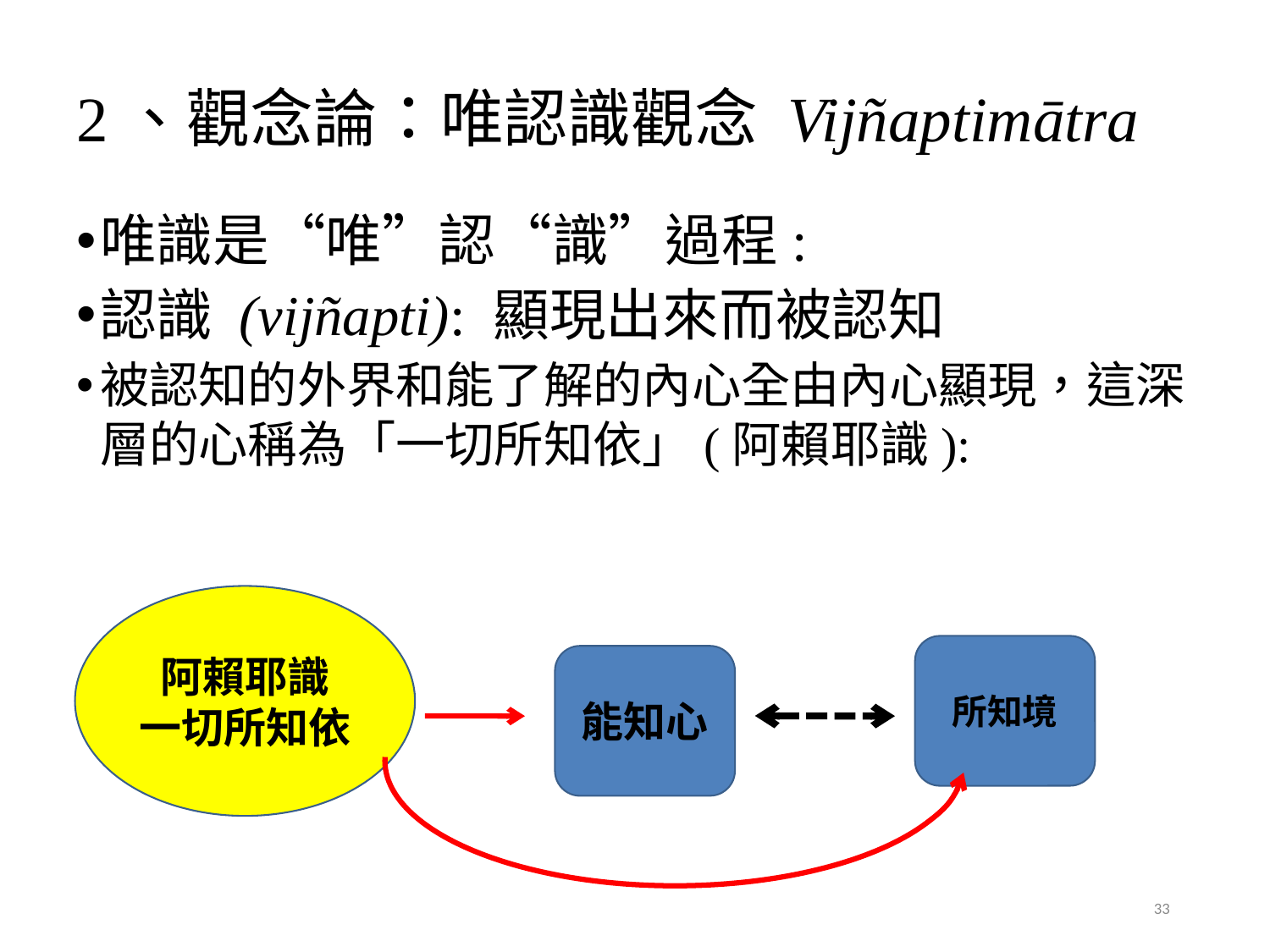

# 2、觀念論：唯認識觀念 Vijñaptimātra
唯識是“唯”認“識”過程:
認識 (vijñapti): 顯現出來而被認知
被認知的外界和能了解的內心全由內心顯現，這深層的心稱為「一切所知依」(阿賴耶識):
阿賴耶識
一切所知依

所知境
能知心
33